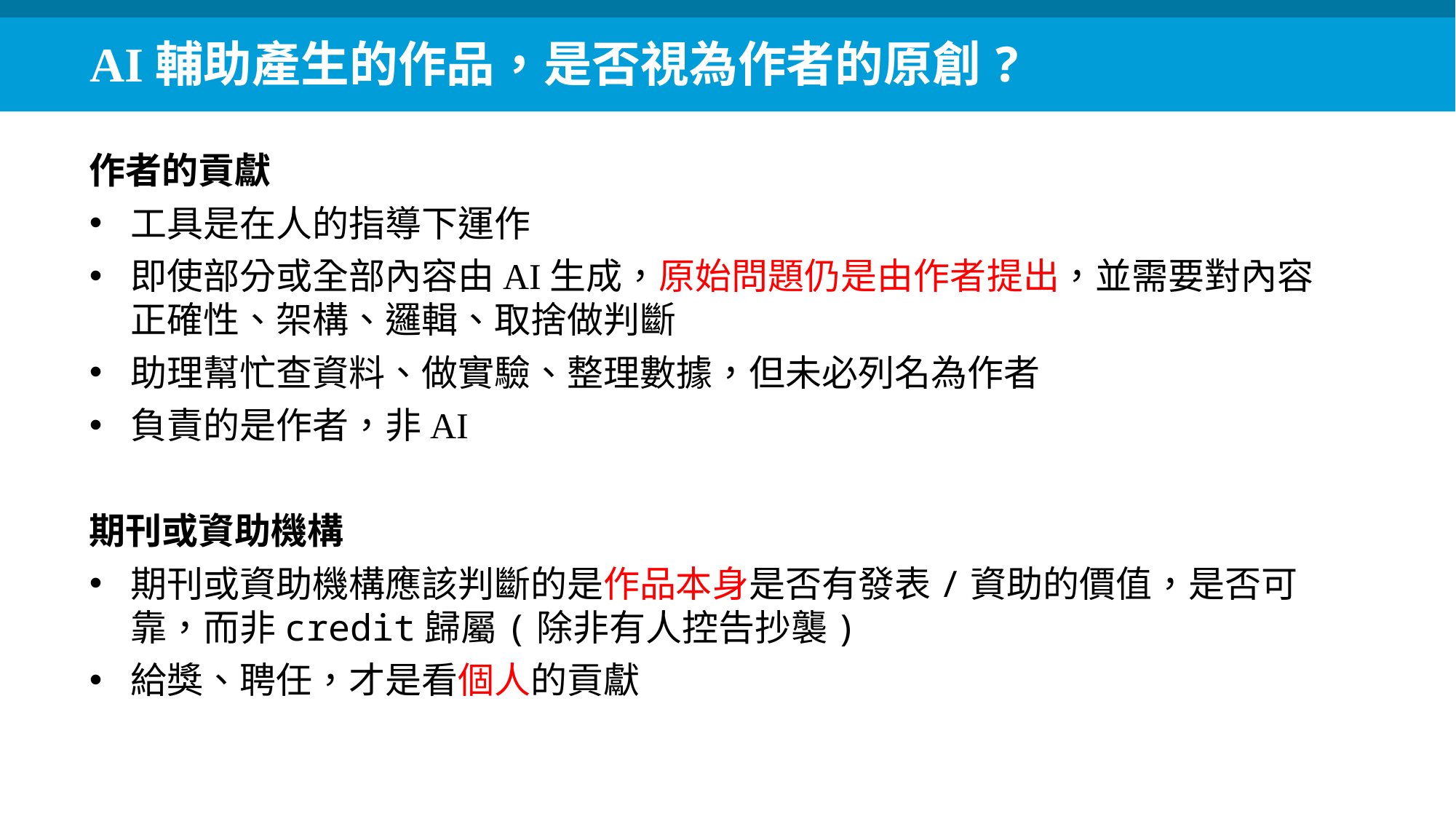

AI輔助產生的作品，是否視為作者的原創?
作者的貢獻
工具是在人的指導下運作
即使部分或全部內容由AI生成，原始問題仍是由作者提出，並需要對內容正確性、架構、邏輯、取捨做判斷
助理幫忙查資料、做實驗、整理數據，但未必列名為作者
負責的是作者，非AI

期刊或資助機構
期刊或資助機構應該判斷的是作品本身是否有發表/資助的價值，是否可靠，而非credit歸屬(除非有人控告抄襲)
給獎、聘任，才是看個人的貢獻